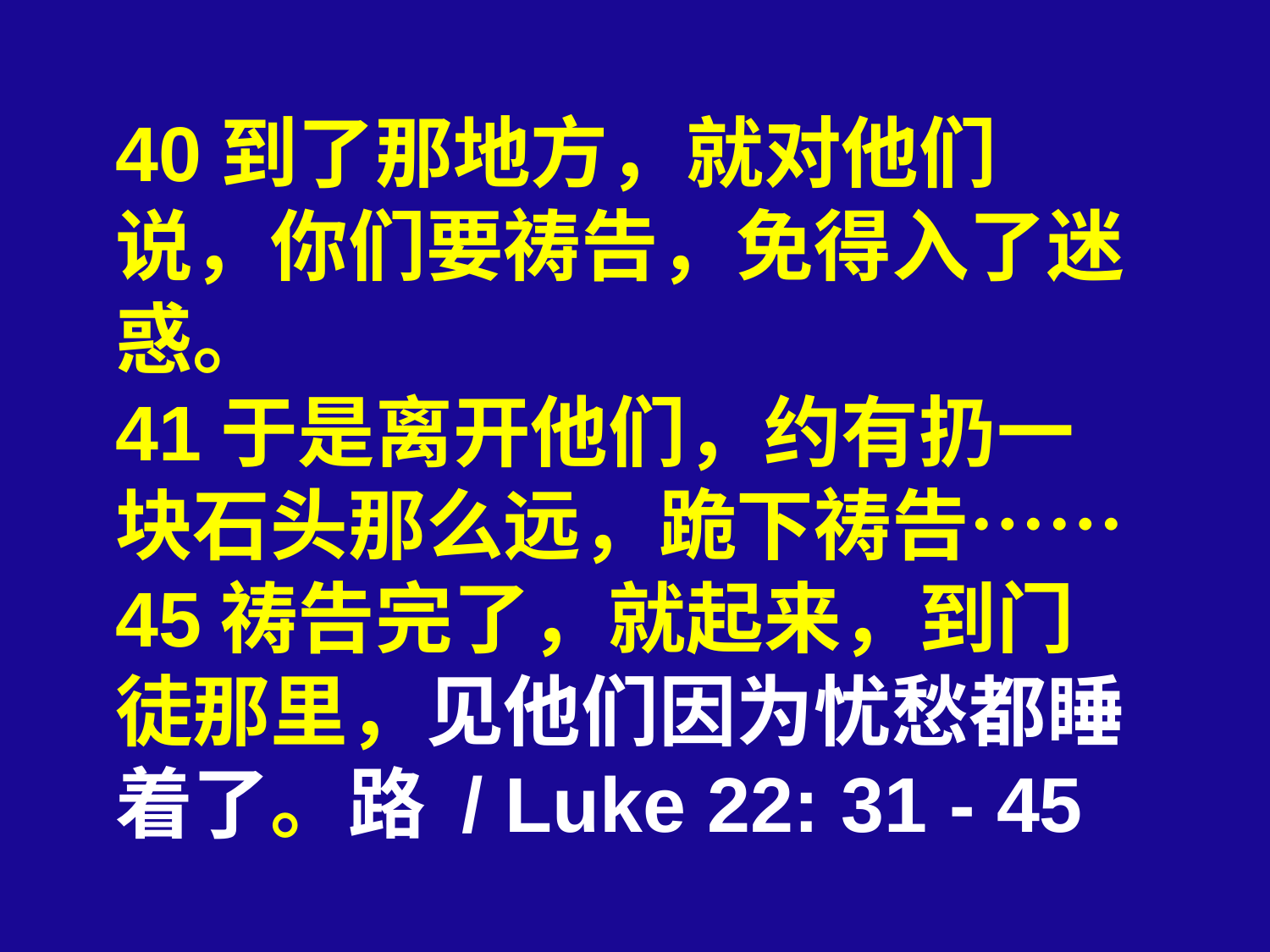

# 40到了那地方，就对他们说，你们要祷告，免得入了迷惑。 41于是离开他们，约有扔一块石头那么远，跪下祷告…… 45祷告完了，就起来，到门徒那里，见他们因为忧愁都睡着了。路 / Luke 22: 31 - 45